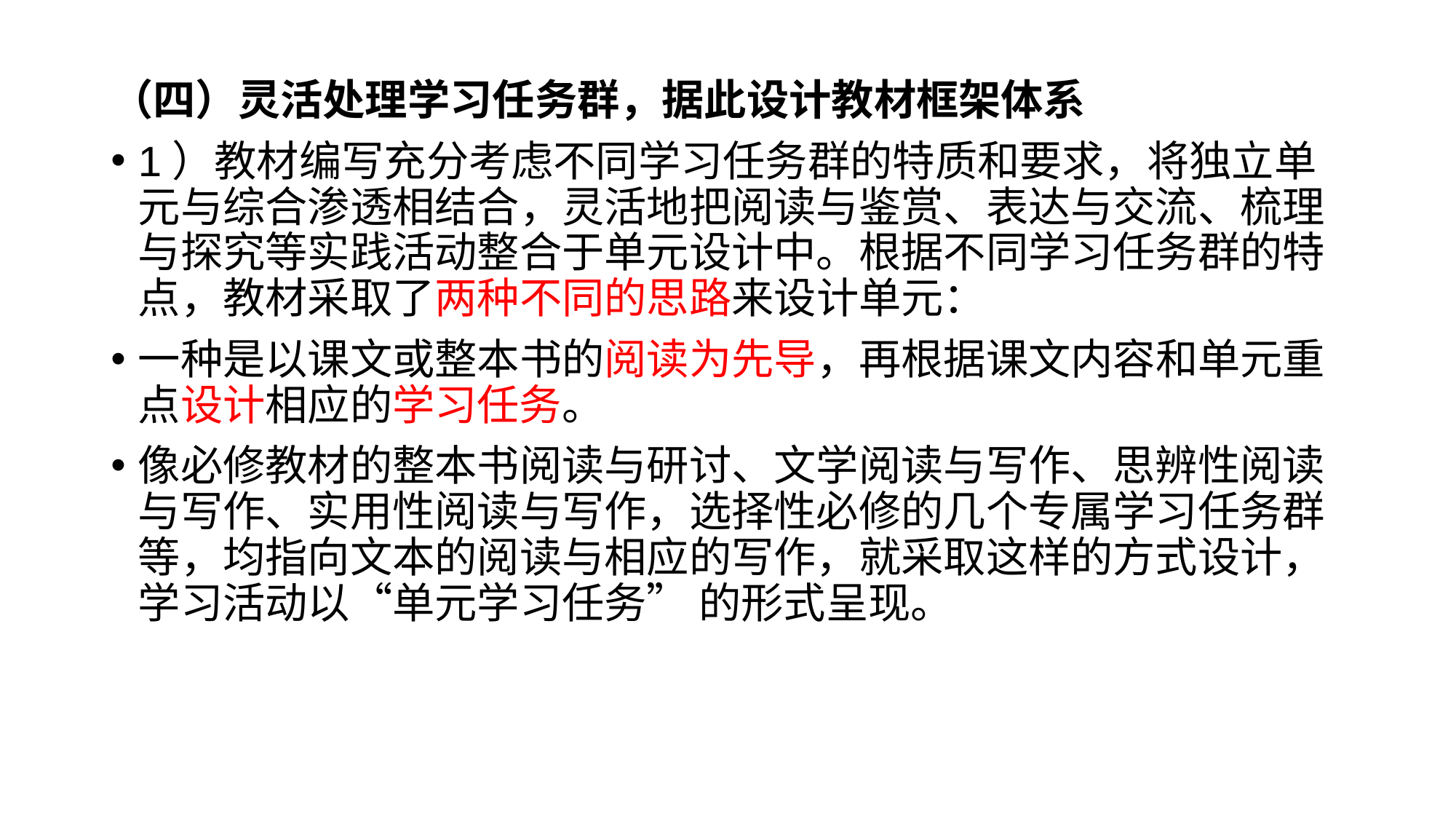

（四）灵活处理学习任务群，据此设计教材框架体系
1）教材编写充分考虑不同学习任务群的特质和要求，将独立单元与综合渗透相结合，灵活地把阅读与鉴赏、表达与交流、梳理与探究等实践活动整合于单元设计中。根据不同学习任务群的特点，教材采取了两种不同的思路来设计单元：
一种是以课文或整本书的阅读为先导，再根据课文内容和单元重点设计相应的学习任务。
像必修教材的整本书阅读与研讨、文学阅读与写作、思辨性阅读与写作、实用性阅读与写作，选择性必修的几个专属学习任务群等，均指向文本的阅读与相应的写作，就采取这样的方式设计，学习活动以“单元学习任务” 的形式呈现。